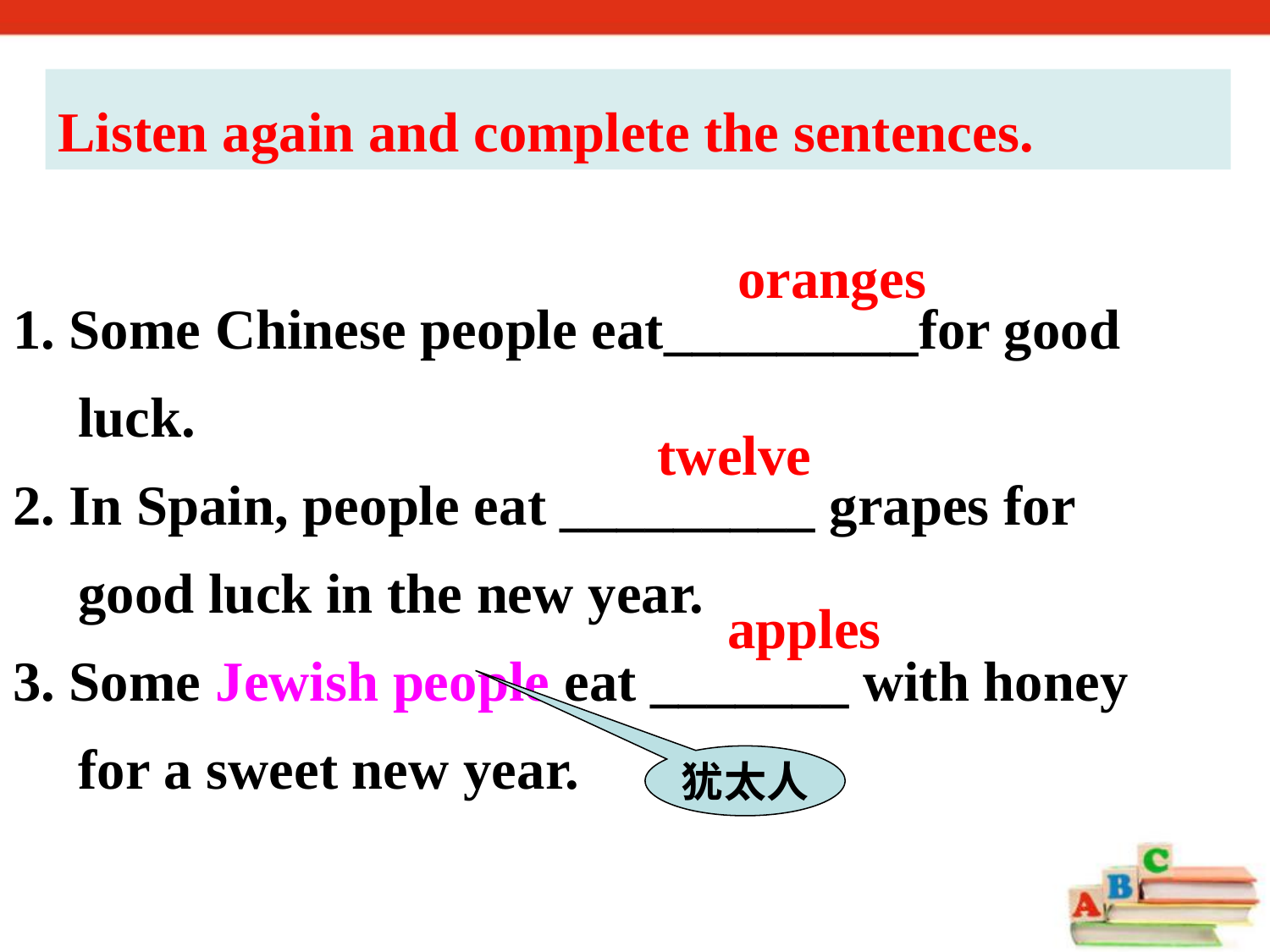

Listen again and complete the sentences.
1. Some Chinese people eat_________for good luck.
2. In Spain, people eat _________ grapes for good luck in the new year.
3. Some Jewish people eat _______ with honey for a sweet new year.
oranges
twelve
apples
犹太人